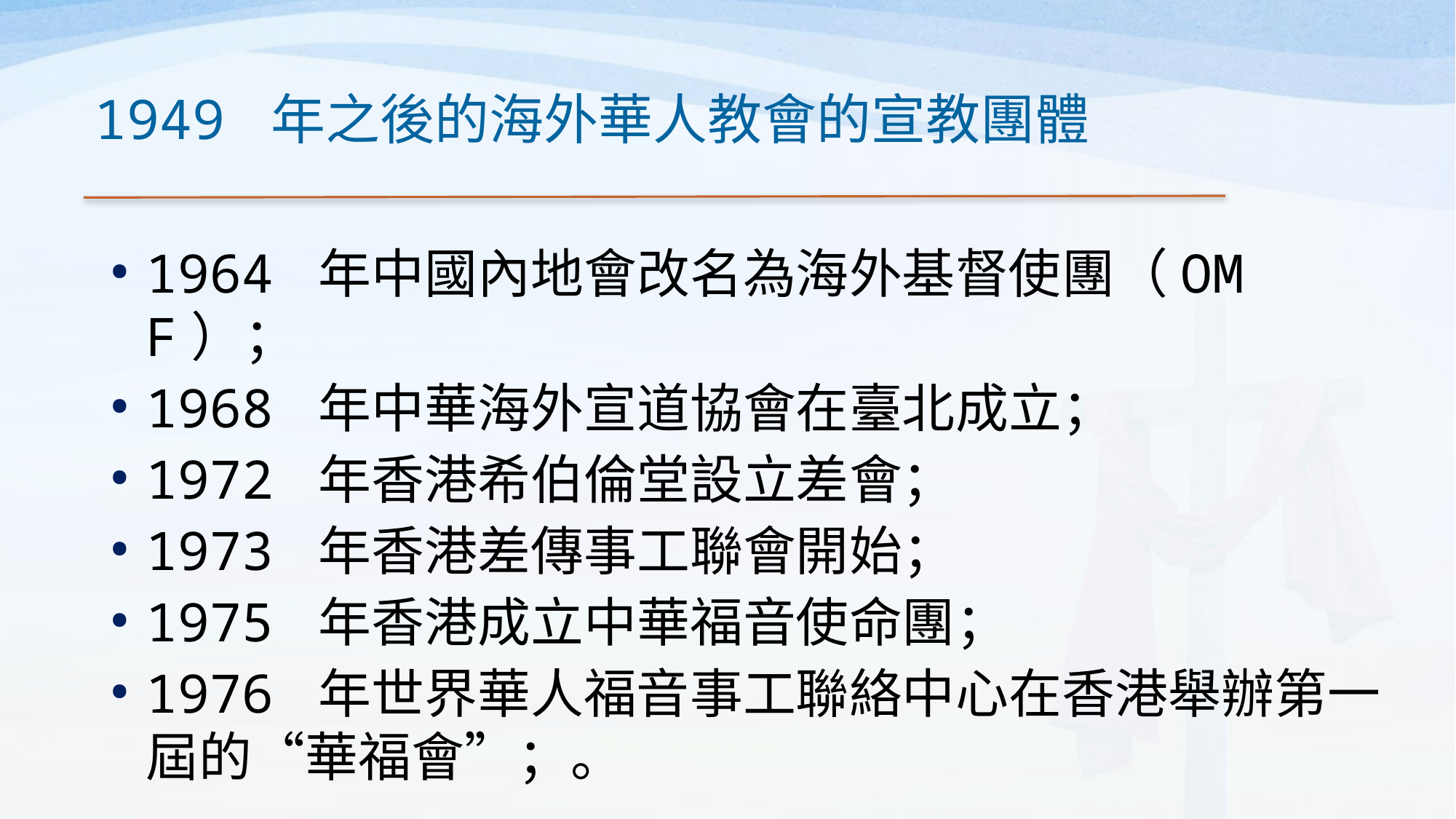

1949 年之後的海外華人教會的宣教團體

1964 年中國內地會改名為海外基督使團（OMF）；
1968 年中華海外宣道協會在臺北成立；
1972 年香港希伯倫堂設立差會；
1973 年香港差傳事工聯會開始；
1975 年香港成立中華福音使命團；
1976 年世界華人福音事工聯絡中心在香港舉辦第一屆的“華福會”；。